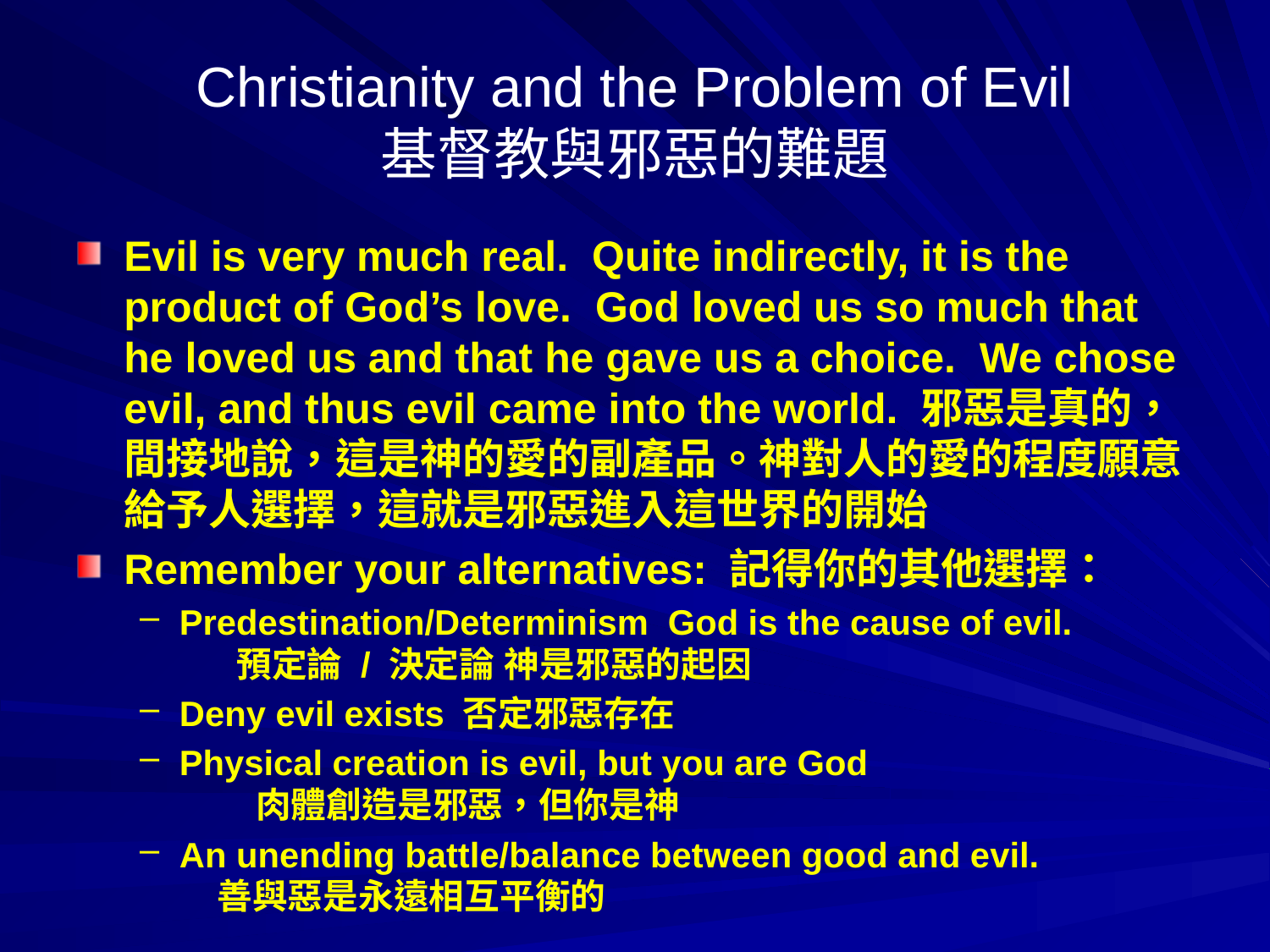

# Christianity and the Problem of Evil 基督教與邪惡的難題
Evil is very much real.  Quite indirectly, it is the product of God’s love.  God loved us so much that he loved us and that he gave us a choice.  We chose evil, and thus evil came into the world. 邪惡是真的，間接地說，這是神的愛的副產品。神對人的愛的程度願意給予人選擇，這就是邪惡進入這世界的開始
Remember your alternatives: 記得你的其他選擇：
Predestination/Determinism  God is the cause of evil.                  預定論 / 決定論 神是邪惡的起因
Deny evil exists 否定邪惡存在
Physical creation is evil, but you are God                                         肉體創造是邪惡，但你是神
An unending battle/balance between good and evil.                   善與惡是永遠相互平衡的